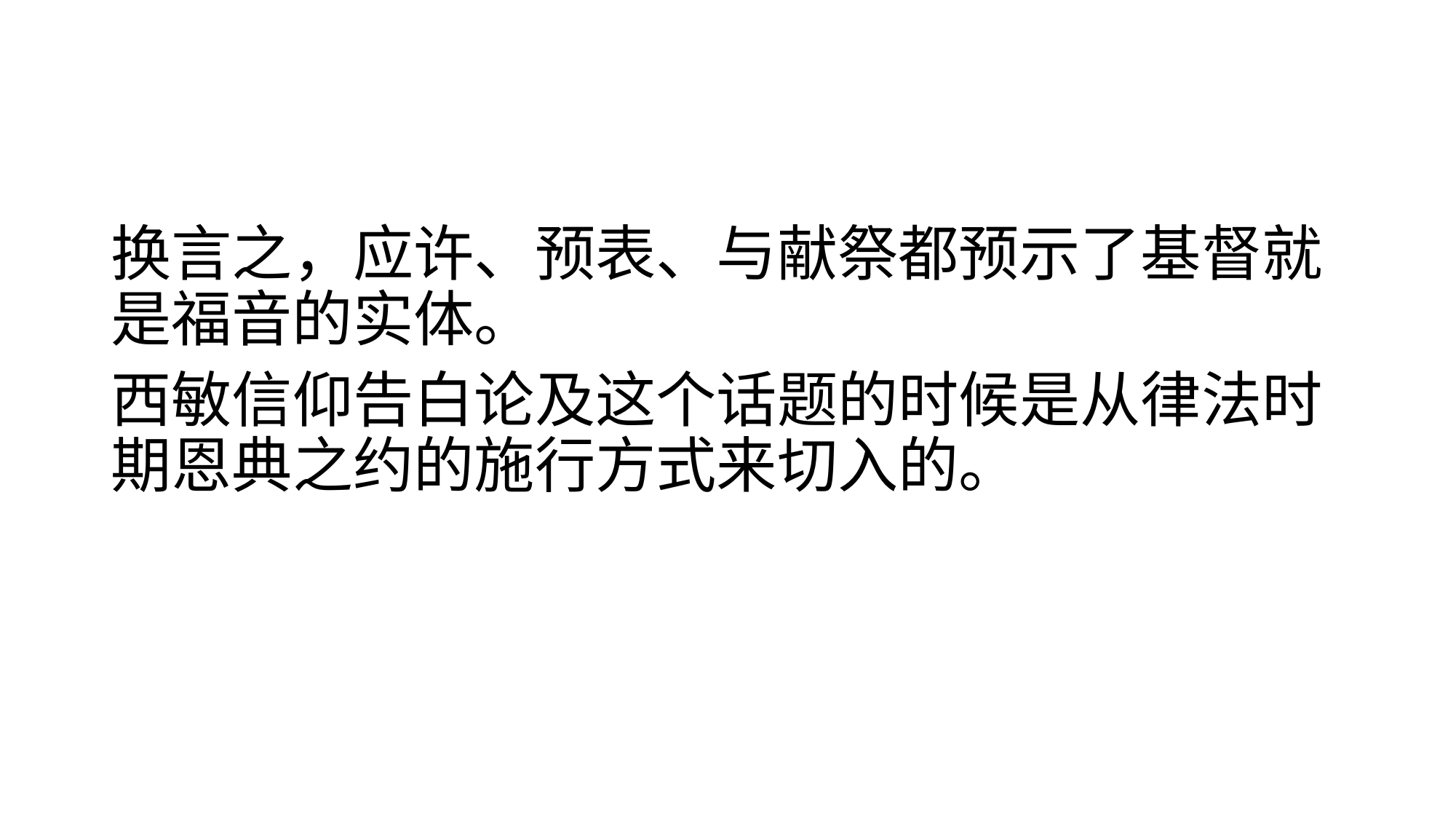

#
换言之，应许、预表、与献祭都预示了基督就是福音的实体。
西敏信仰告白论及这个话题的时候是从律法时期恩典之约的施行方式来切入的。